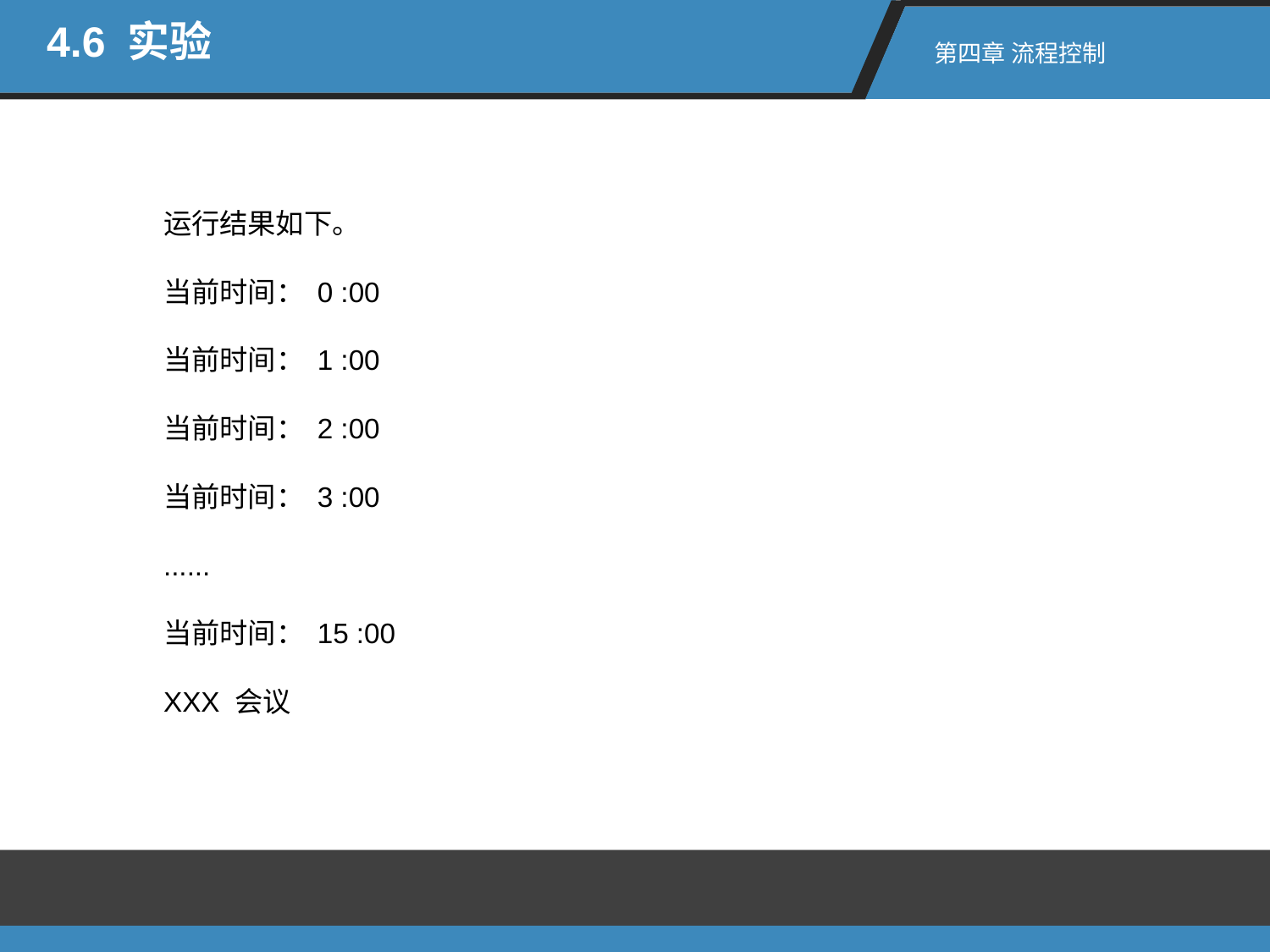

4.6 实验
第四章 流程控制
运行结果如下。
当前时间： 0 :00
当前时间： 1 :00
当前时间： 2 :00
当前时间： 3 :00
......
当前时间： 15 :00
XXX 会议